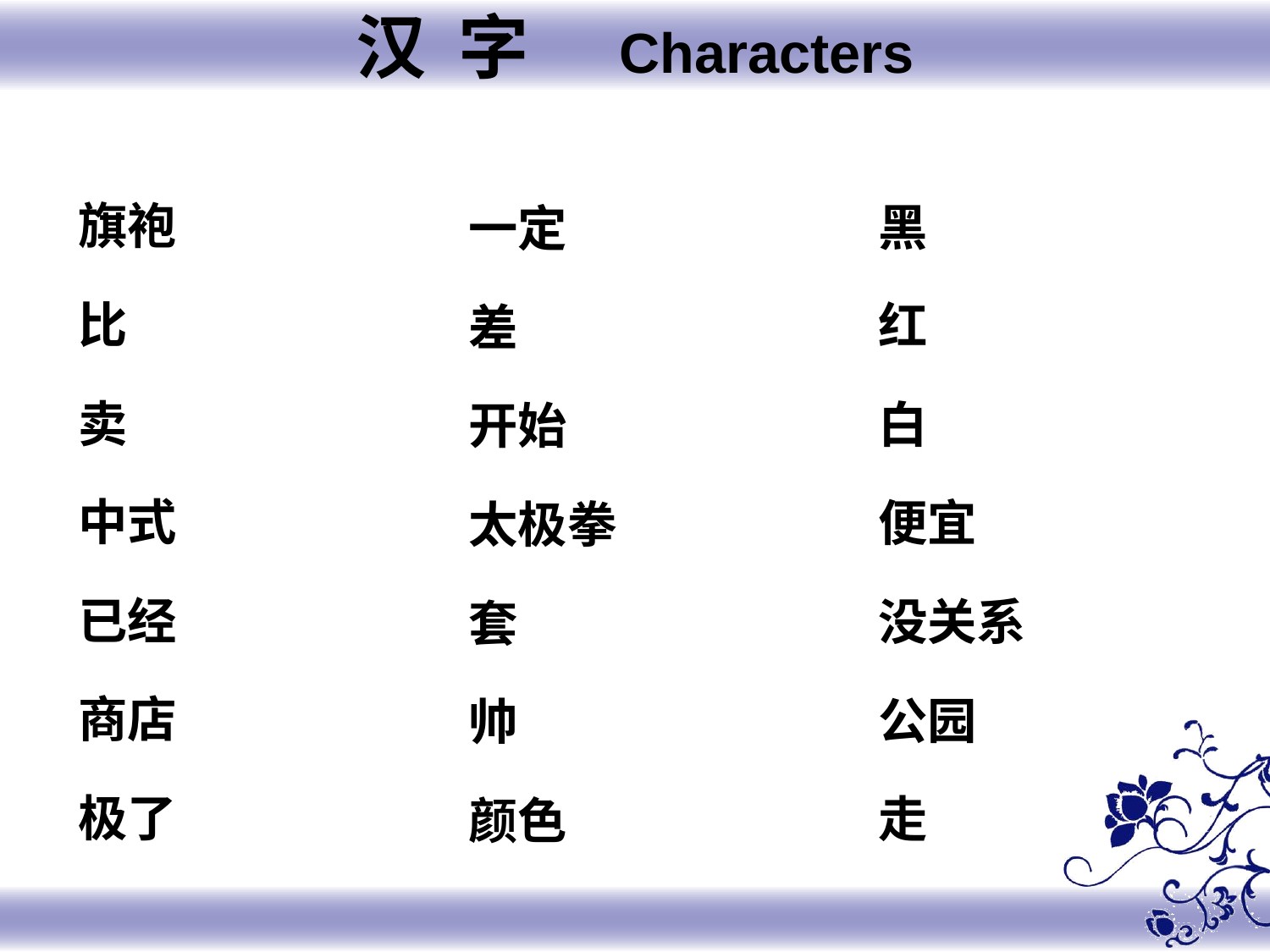

汉  字     Characters
旗袍
比
卖
中式
已经
商店
极了
黑
红
白
便宜
没关系
公园
走
一定
差
开始
太极拳
套
帅
颜色